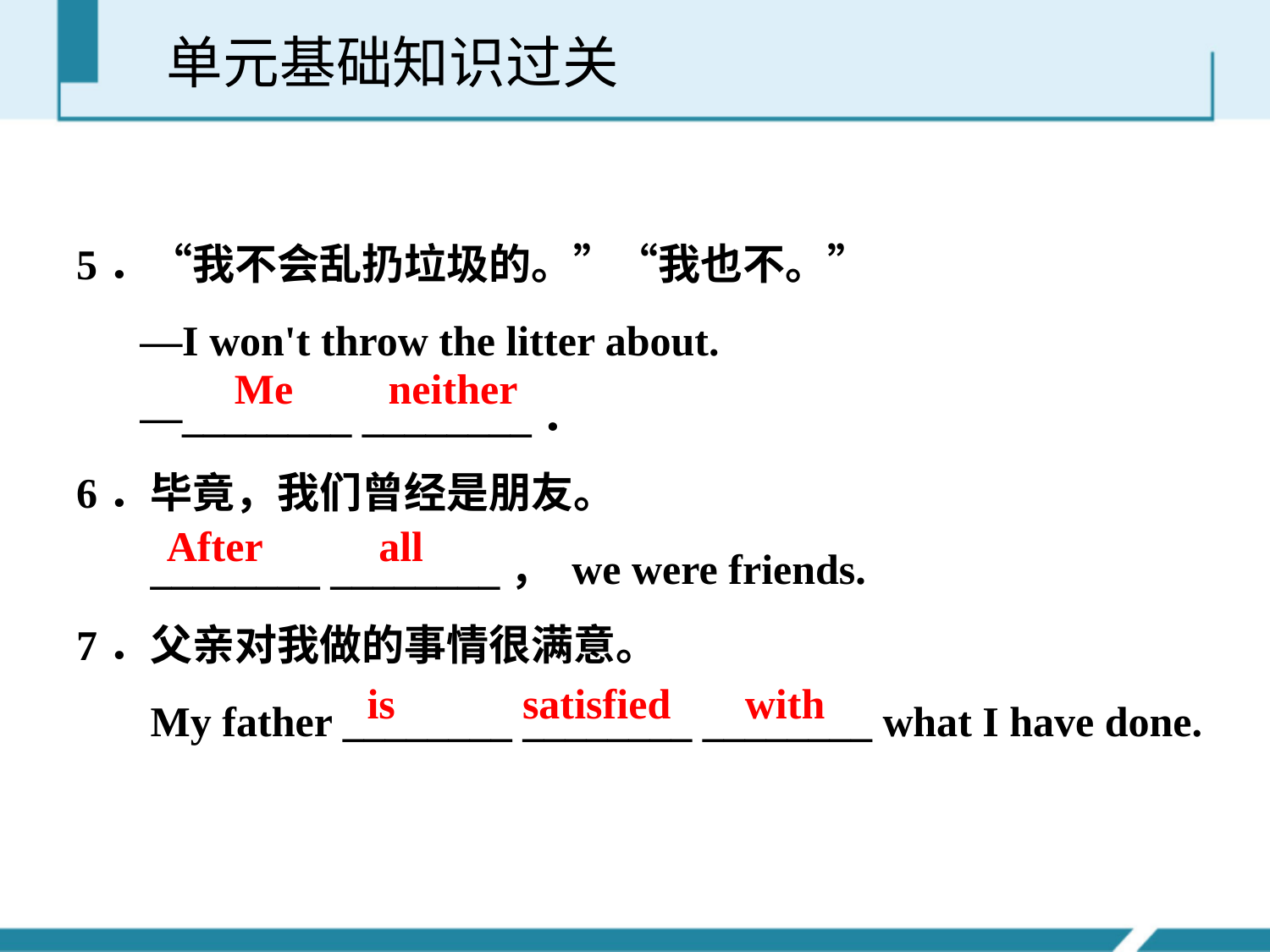

单元基础知识过关
5．“我不会乱扔垃圾的。”“我也不。”
      —I won't throw the litter about.
      —________ ________．
6．毕竟，我们曾经是朋友。
       ________ ________， we were friends.
7．父亲对我做的事情很满意。
       My father ________ ________ ________ what I have done.
Me         neither
After           all
is            satisfied       with